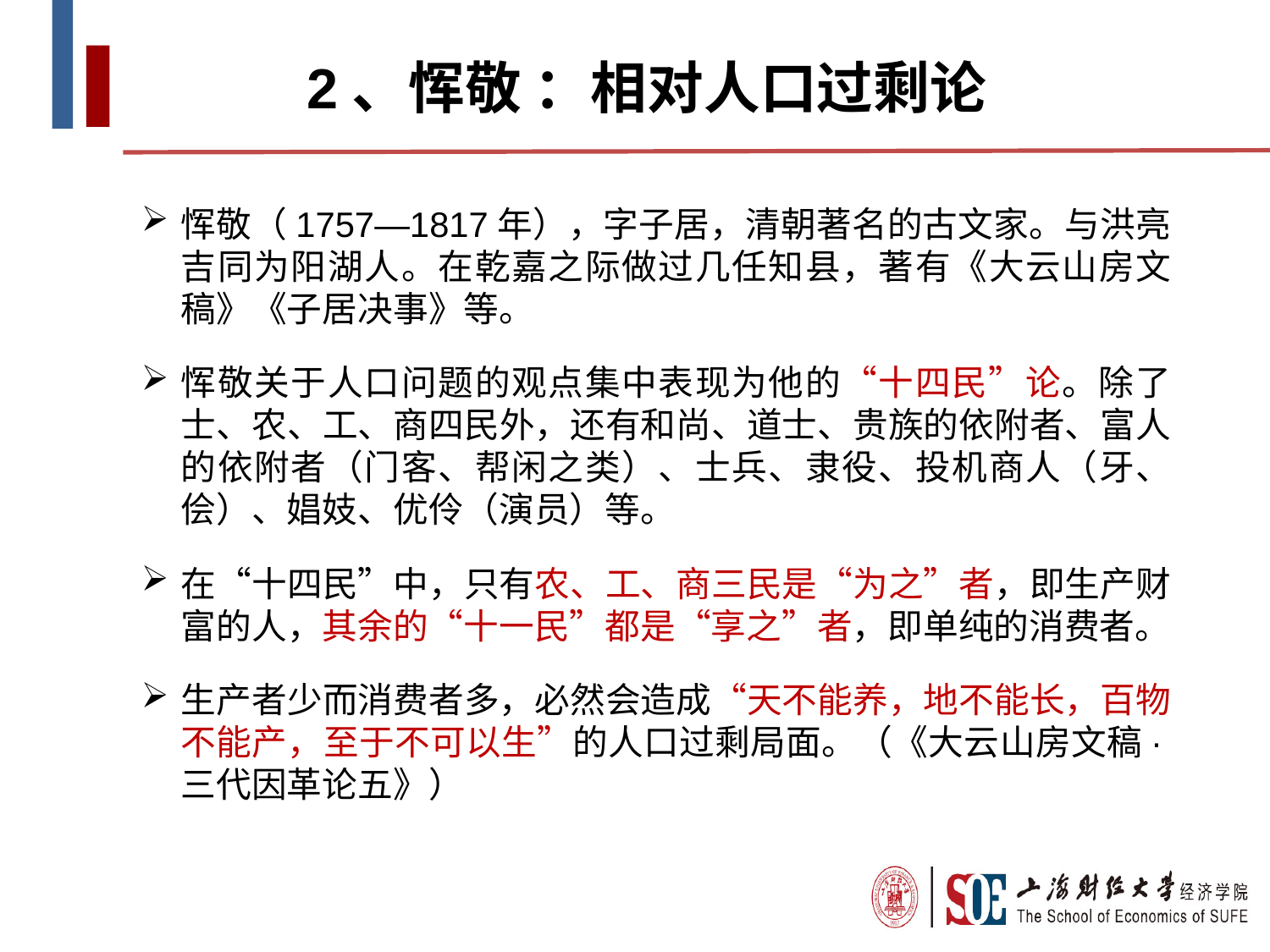

2、恽敬 ：相对人口过剩论
恽敬（1757—1817年），字子居，清朝著名的古文家。与洪亮吉同为阳湖人。在乾嘉之际做过几任知县，著有《大云山房文稿》《子居决事》等。
恽敬关于人口问题的观点集中表现为他的“十四民”论。除了士、农、工、商四民外，还有和尚、道士、贵族的依附者、富人的依附者（门客、帮闲之类）、士兵、隶役、投机商人（牙、侩）、娼妓、优伶（演员）等。
在“十四民”中，只有农、工、商三民是“为之”者，即生产财富的人，其余的“十一民”都是“享之”者，即单纯的消费者。
生产者少而消费者多，必然会造成“天不能养，地不能长，百物不能产，至于不可以生”的人口过剩局面。（《大云山房文稿·三代因革论五》）